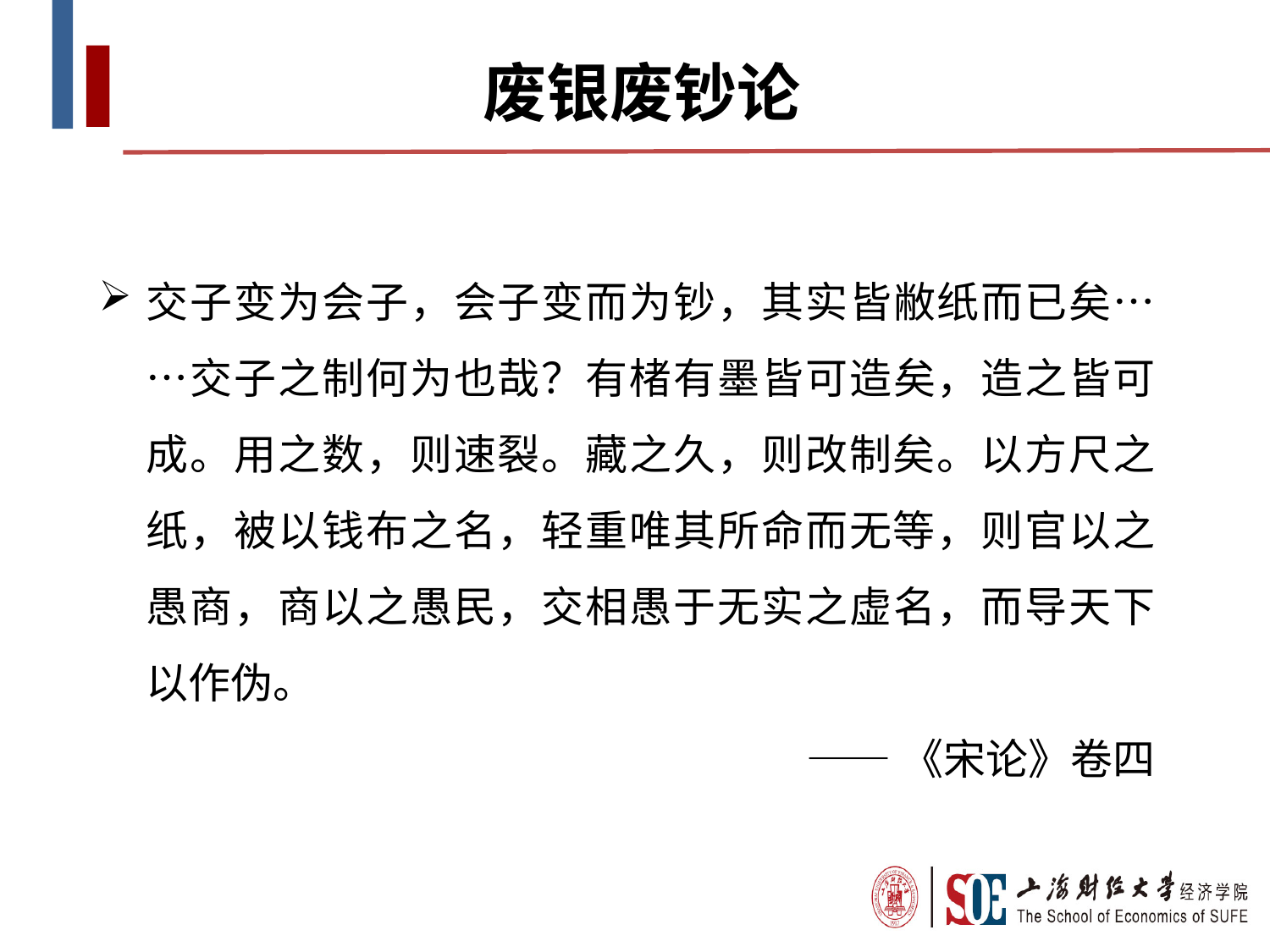

废银废钞论

交子变为会子，会子变而为钞，其实皆敝纸而已矣……交子之制何为也哉？有楮有墨皆可造矣，造之皆可成。用之数，则速裂。藏之久，则改制矣。以方尺之纸，被以钱布之名，轻重唯其所命而无等，则官以之愚商，商以之愚民，交相愚于无实之虚名，而导天下以作伪。
——《宋论》卷四